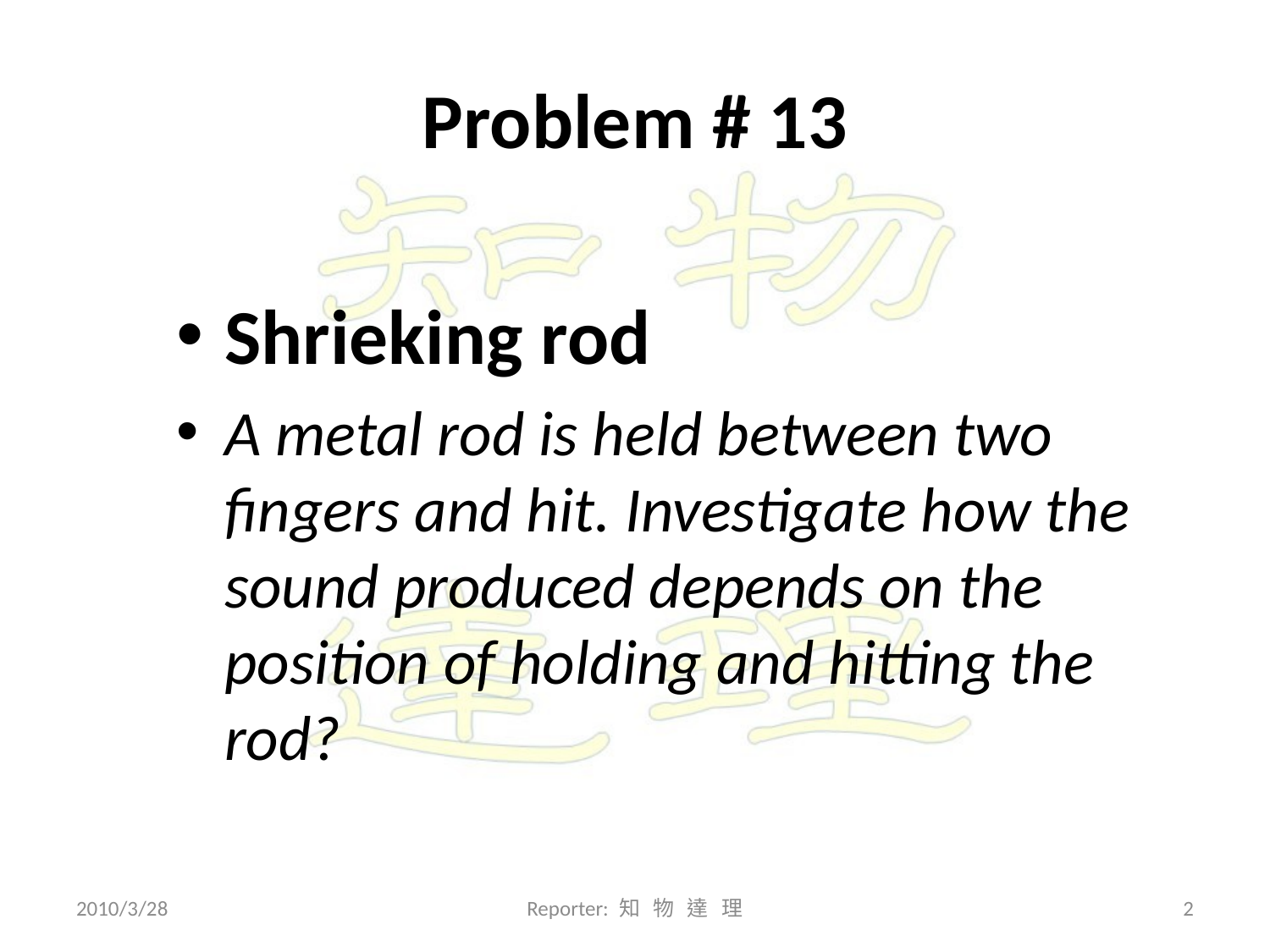

# Problem # 13
Shrieking rod
A metal rod is held between two fingers and hit. Investigate how the sound produced depends on the position of holding and hitting the rod?
2010/3/28
Reporter: 知  物  達  理
2